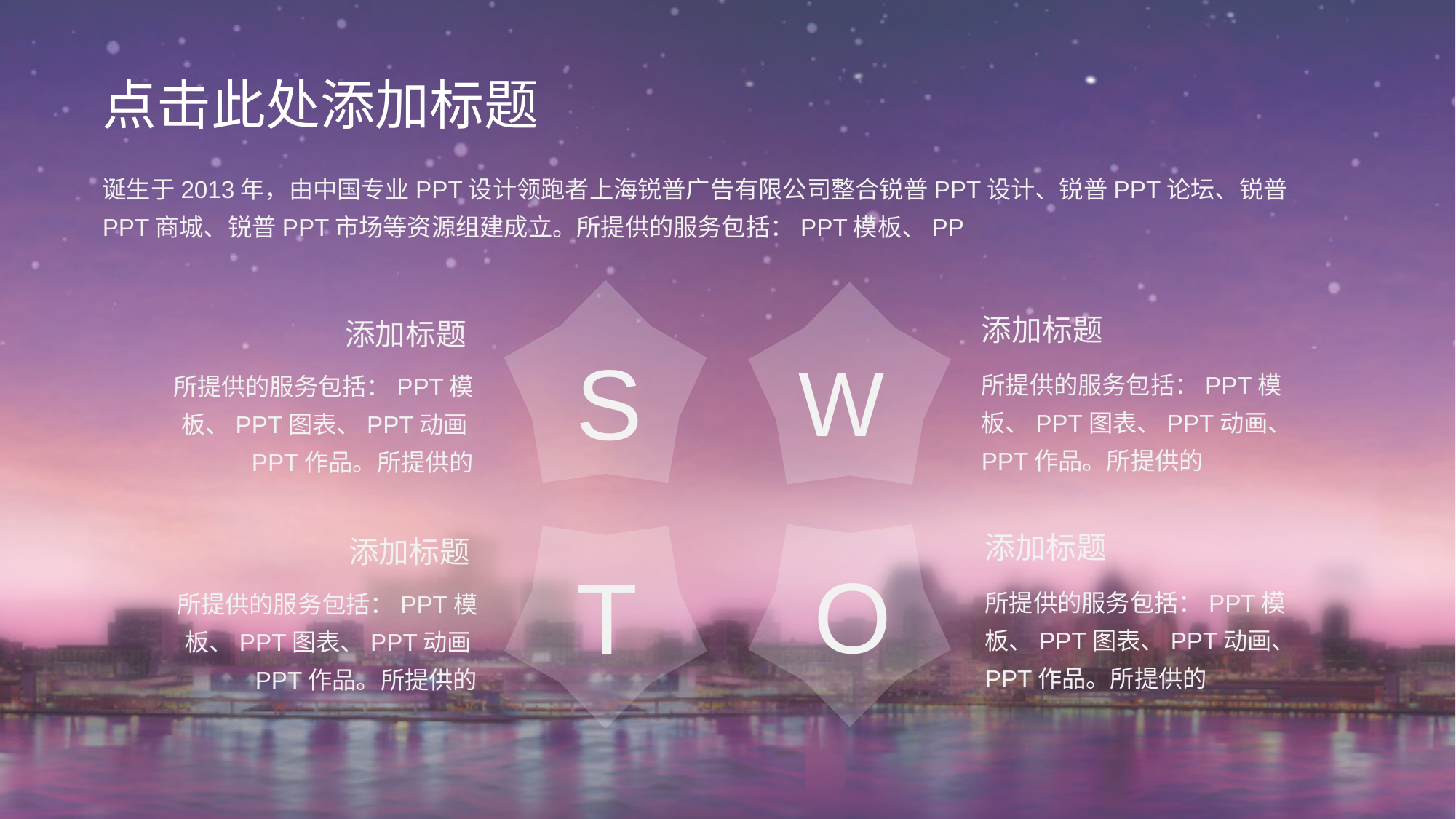

点击此处添加标题
诞生于2013年，由中国专业PPT设计领跑者上海锐普广告有限公司整合锐普PPT设计、锐普PPT论坛、锐普PPT商城、锐普PPT市场等资源组建成立。所提供的服务包括：PPT模板、PP

添加标题
添加标题
S
W
所提供的服务包括：PPT模板、PPT图表、PPT动画、PPT作品。所提供的

所提供的服务包括：PPT模板、PPT图表、PPT动画PPT作品。所提供的

添加标题

添加标题
O
T
所提供的服务包括：PPT模板、PPT图表、PPT动画、PPT作品。所提供的

所提供的服务包括：PPT模板、PPT图表、PPT动画PPT作品。所提供的